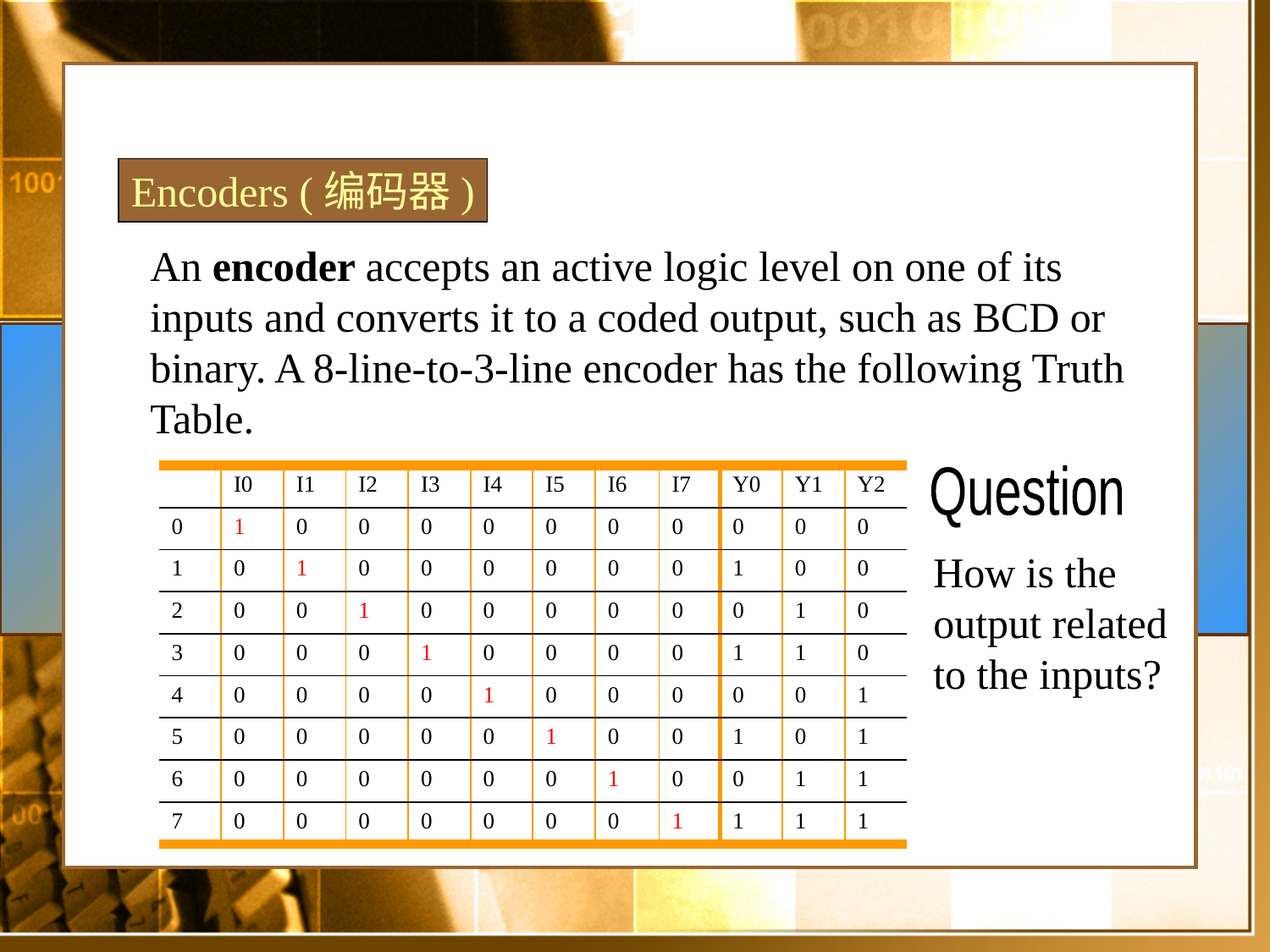

Encoders (编码器)
An encoder accepts an active logic level on one of its inputs and converts it to a coded output, such as BCD or binary. A 8-line-to-3-line encoder has the following Truth Table.
|  | I0 | I1 | I2 | I3 | I4 | I5 | I6 | I7 | Y0 | Y1 | Y2 |
| --- | --- | --- | --- | --- | --- | --- | --- | --- | --- | --- | --- |
| 0 | 1 | 0 | 0 | 0 | 0 | 0 | 0 | 0 | 0 | 0 | 0 |
| 1 | 0 | 1 | 0 | 0 | 0 | 0 | 0 | 0 | 1 | 0 | 0 |
| 2 | 0 | 0 | 1 | 0 | 0 | 0 | 0 | 0 | 0 | 1 | 0 |
| 3 | 0 | 0 | 0 | 1 | 0 | 0 | 0 | 0 | 1 | 1 | 0 |
| 4 | 0 | 0 | 0 | 0 | 1 | 0 | 0 | 0 | 0 | 0 | 1 |
| 5 | 0 | 0 | 0 | 0 | 0 | 1 | 0 | 0 | 1 | 0 | 1 |
| 6 | 0 | 0 | 0 | 0 | 0 | 0 | 1 | 0 | 0 | 1 | 1 |
| 7 | 0 | 0 | 0 | 0 | 0 | 0 | 0 | 1 | 1 | 1 | 1 |
Question
How is the output related to the inputs?